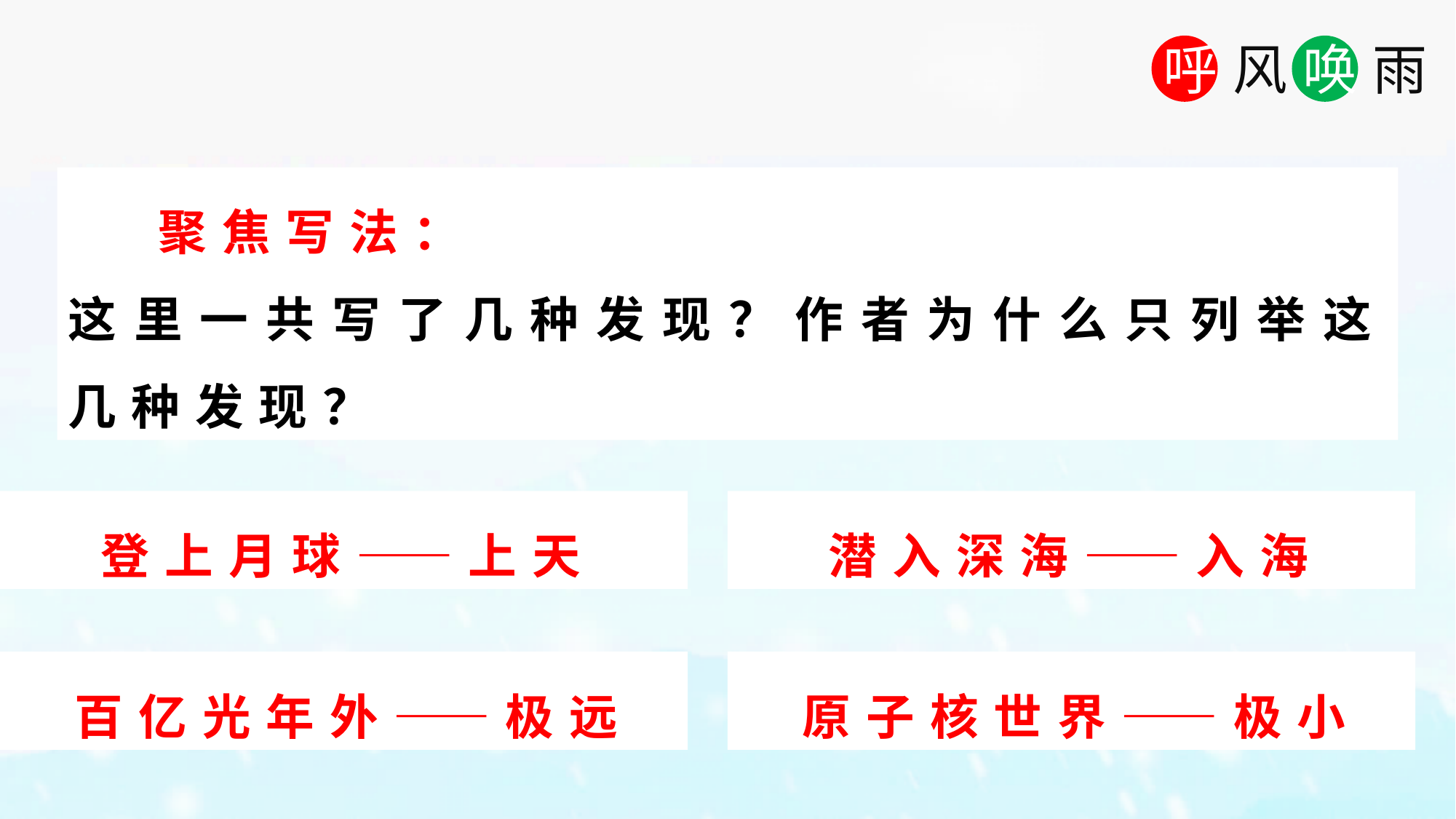

聚焦写法：
这里一共写了几种发现？作者为什么只列举这几种发现？
   潜入深海——入海
   登上月球——上天
  百亿光年外——极远
  原子核世界——极小